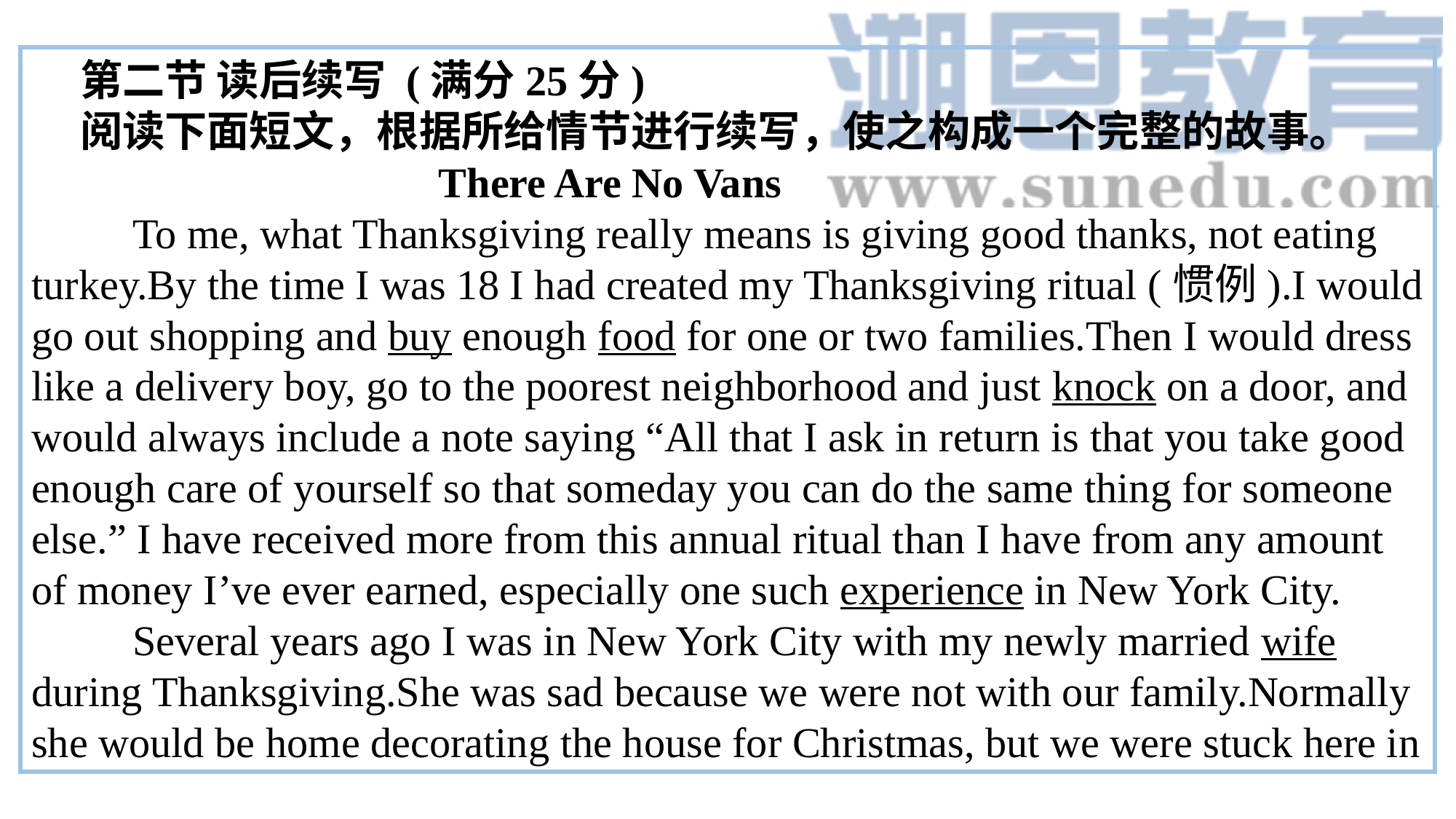

第二节 读后续写 (满分25分)
阅读下面短文，根据所给情节进行续写，使之构成一个完整的故事。
                                  There Are No Vans
     To me, what Thanksgiving really means is giving good thanks, not eating turkey.By the time I was 18 I had created my Thanksgiving ritual (惯例).I would go out shopping and buy enough food for one or two families.Then I would dress like a delivery boy, go to the poorest neighborhood and just knock on a door, and would always include a note saying “All that I ask in return is that you take good enough care of yourself so that someday you can do the same thing for someone else.” I have received more from this annual ritual than I have from any amount of money I’ve ever earned, especially one such experience in New York City.
     Several years ago I was in New York City with my newly married wife during Thanksgiving.She was sad because we were not with our family.Normally she would be home decorating the house for Christmas, but we were stuck here in